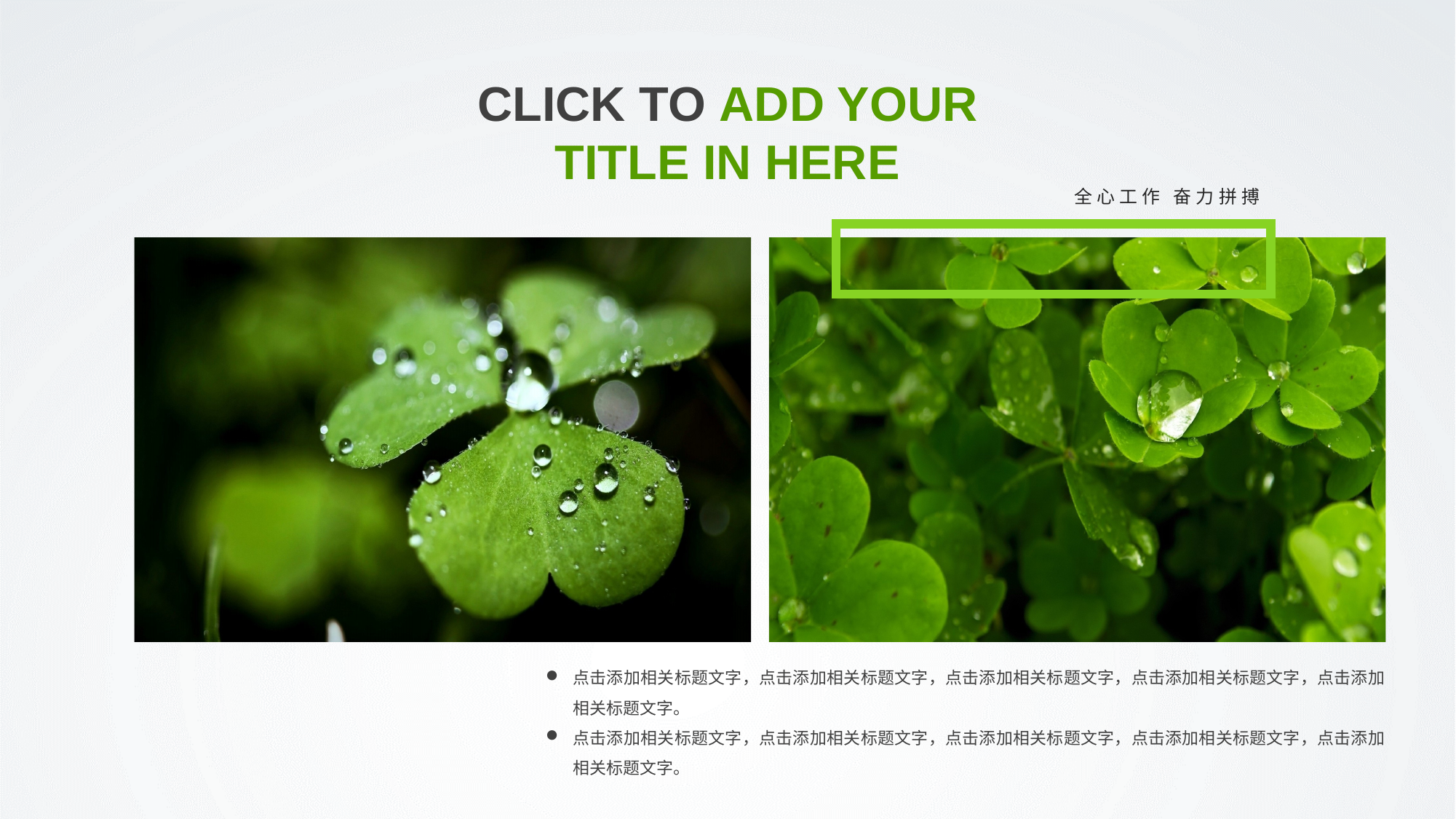

CLICK TO ADD YOUR TITLE IN HERE
全心工作 奋力拼搏

点击添加相关标题文字，点击添加相关标题文字，点击添加相关标题文字，点击添加相关标题文字，点击添加相关标题文字。
点击添加相关标题文字，点击添加相关标题文字，点击添加相关标题文字，点击添加相关标题文字，点击添加相关标题文字。